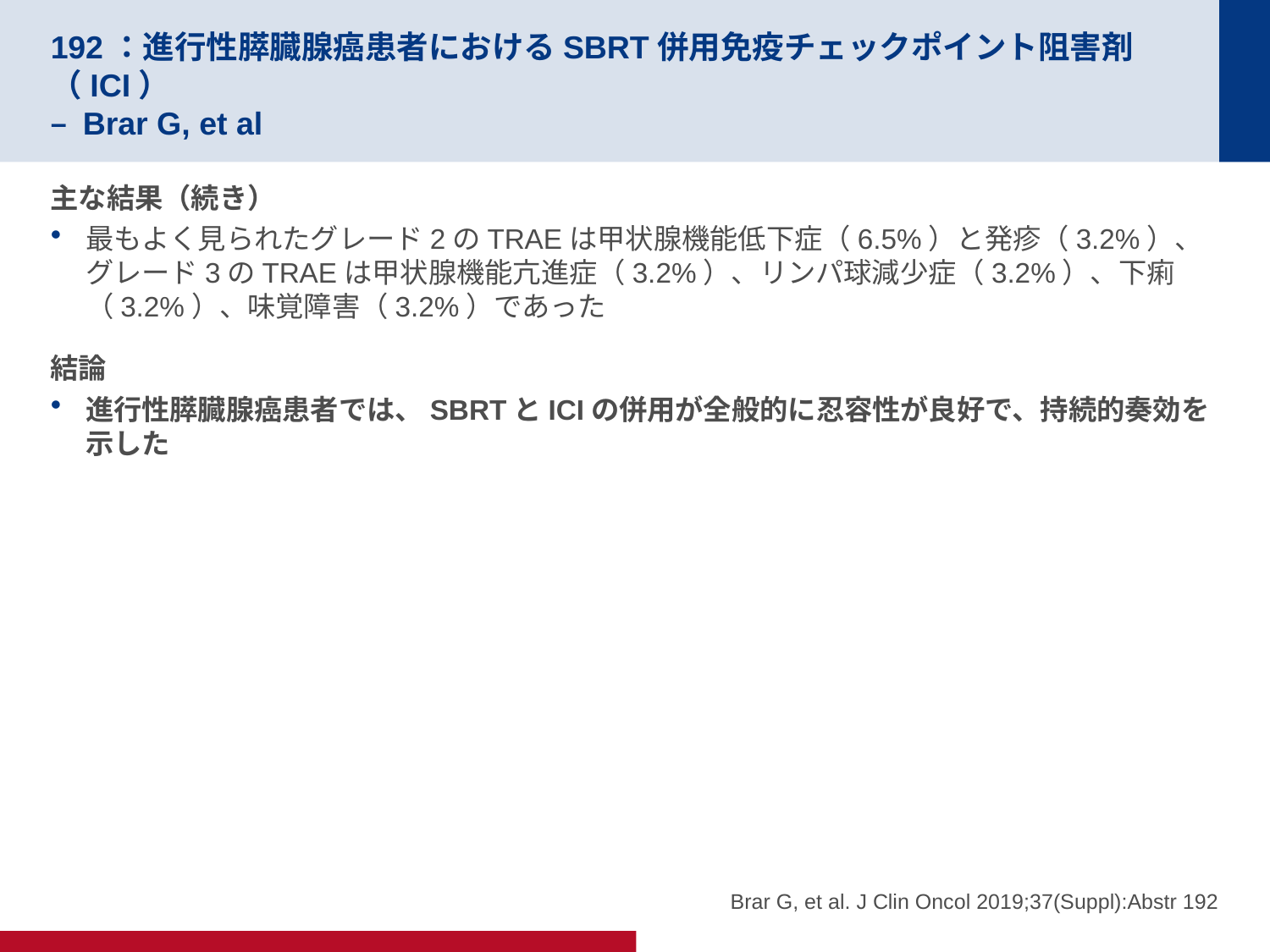

# 192：進行性膵臓腺癌患者におけるSBRT併用免疫チェックポイント阻害剤（ICI） – Brar G, et al
主な結果（続き）
最もよく見られたグレード2のTRAEは甲状腺機能低下症（6.5%）と発疹（3.2%）、グレード3のTRAEは甲状腺機能亢進症（3.2%）、リンパ球減少症（3.2%）、下痢（3.2%）、味覚障害（3.2%）であった
結論
進行性膵臓腺癌患者では、SBRTとICIの併用が全般的に忍容性が良好で、持続的奏効を示した
Brar G, et al. J Clin Oncol 2019;37(Suppl):Abstr 192